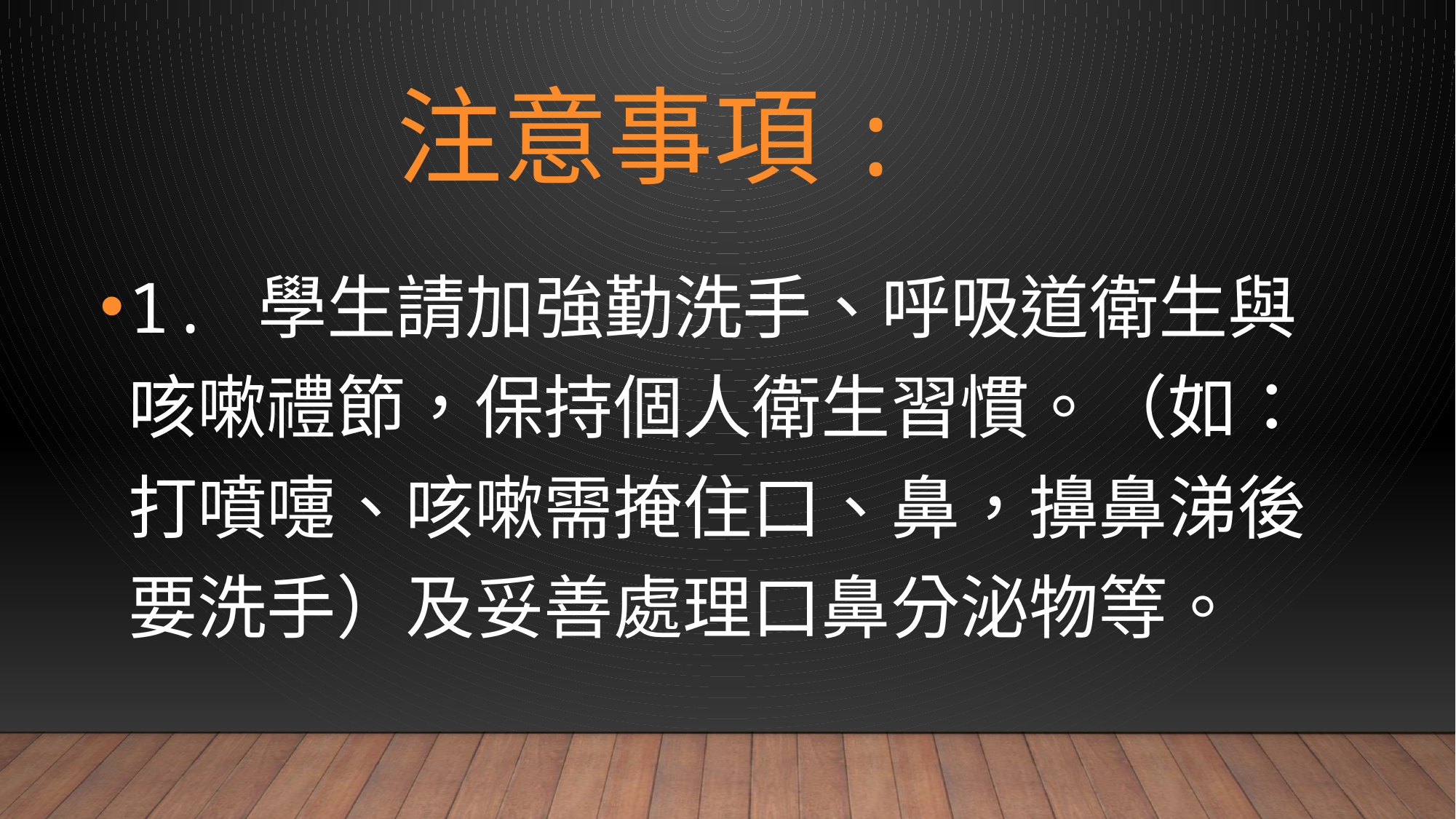

# 注意事項:
1. 學生請加強勤洗手、呼吸道衛生與咳嗽禮節，保持個人衛生習慣。（如：打噴嚏、咳嗽需掩住口、鼻，擤鼻涕後要洗手）及妥善處理口鼻分泌物等。